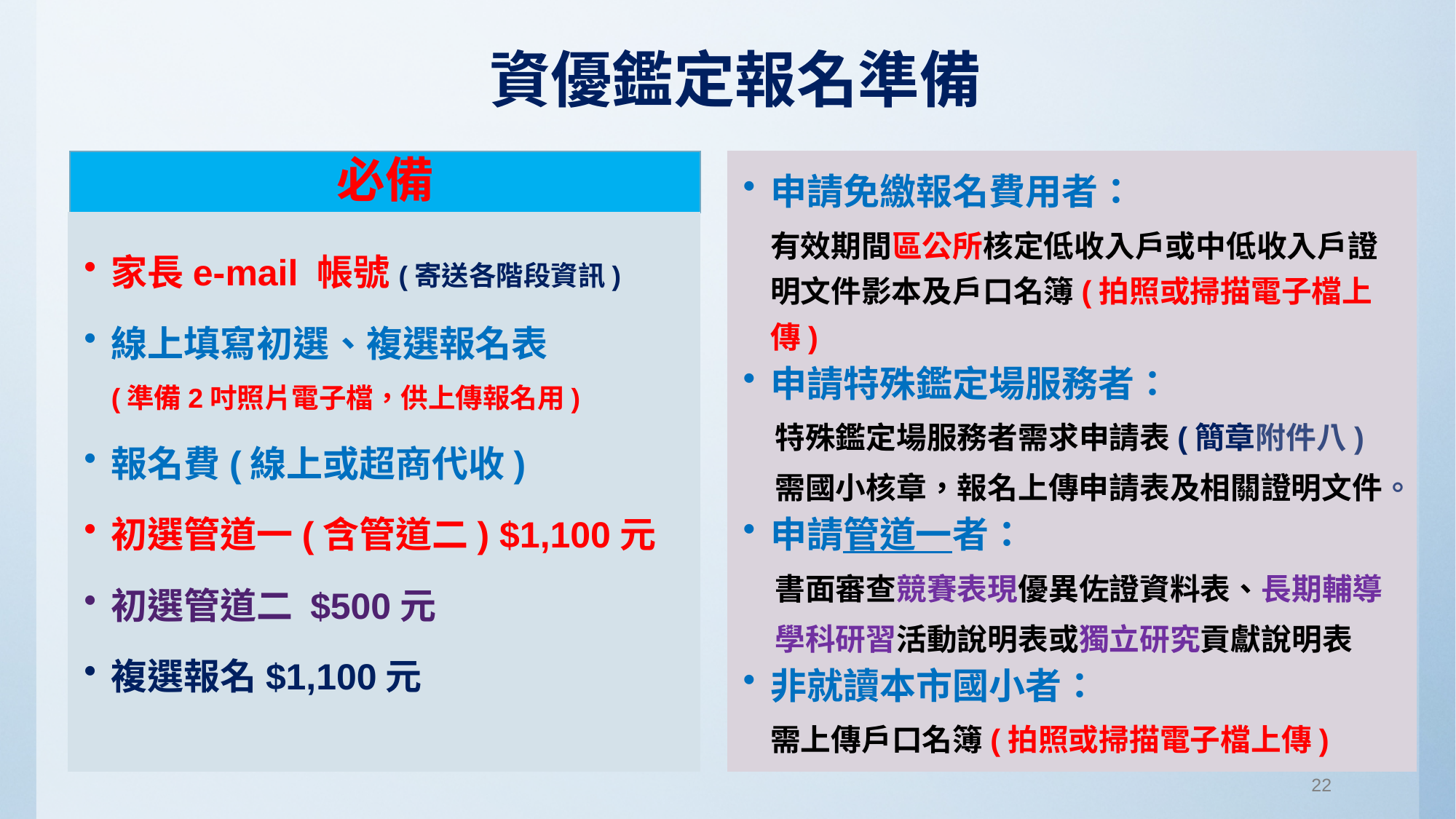

資優鑑定報名準備
必備
申請免繳報名費用者：
有效期間區公所核定低收入戶或中低收入戶證明文件影本及戶口名簿(拍照或掃描電子檔上傳)
申請特殊鑑定場服務者：
特殊鑑定場服務者需求申請表(簡章附件八)
需國小核章，報名上傳申請表及相關證明文件。
申請管道一者：
書面審查競賽表現優異佐證資料表、長期輔導
學科研習活動說明表或獨立研究貢獻說明表
非就讀本市國小者：
需上傳戶口名簿(拍照或掃描電子檔上傳)
家長e-mail 帳號(寄送各階段資訊)
線上填寫初選、複選報名表
(準備2吋照片電子檔，供上傳報名用)
報名費(線上或超商代收)
初選管道一(含管道二) $1,100元
初選管道二 $500元
複選報名$1,100元
22